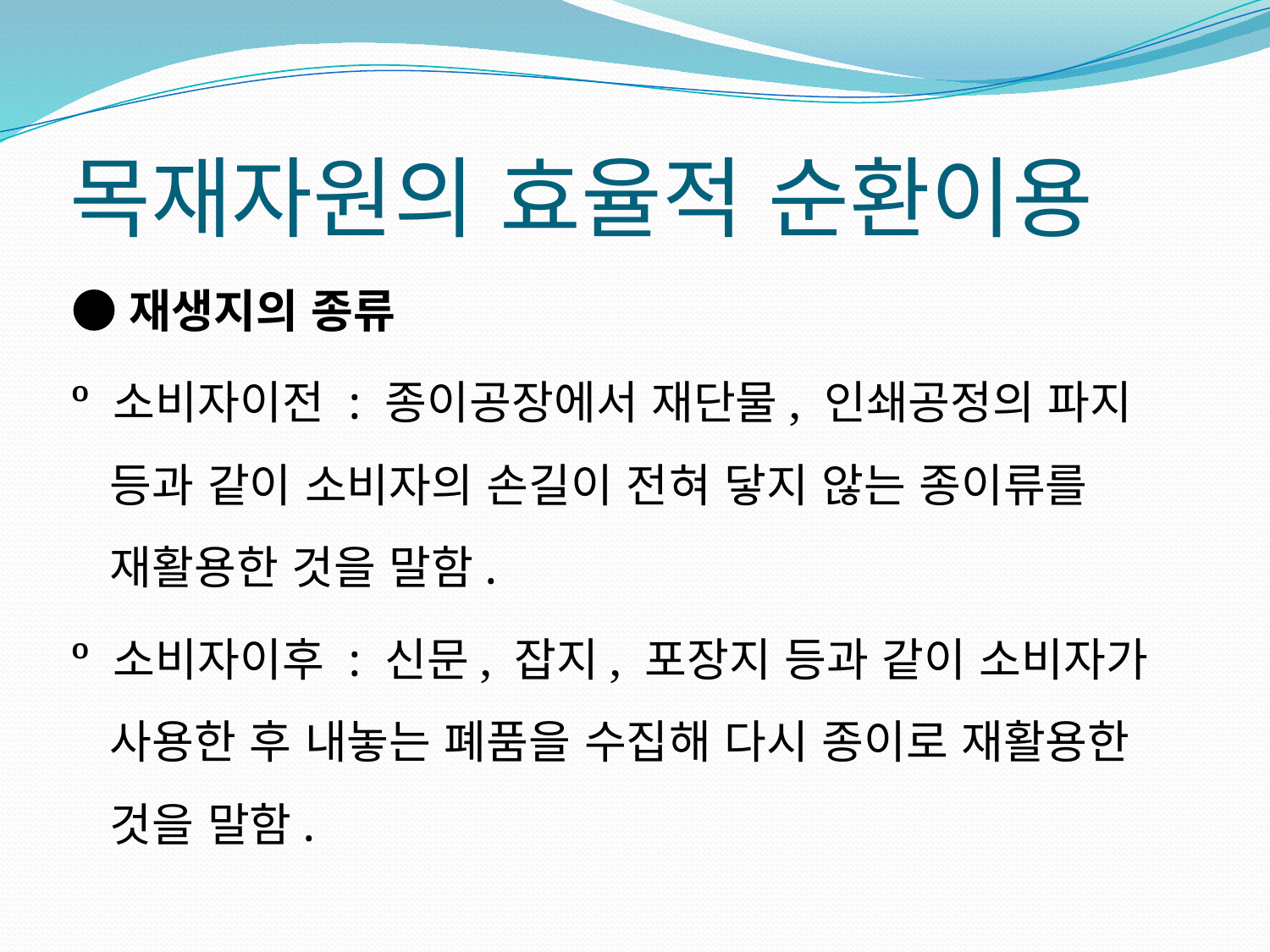

# 목재자원의 효율적 순환이용
●재생지의 종류
º 소비자이전 : 종이공장에서 재단물, 인쇄공정의 파지 등과 같이 소비자의 손길이 전혀 닿지 않는 종이류를 재활용한 것을 말함.
º 소비자이후 : 신문, 잡지, 포장지 등과 같이 소비자가 사용한 후 내놓는 폐품을 수집해 다시 종이로 재활용한 것을 말함.